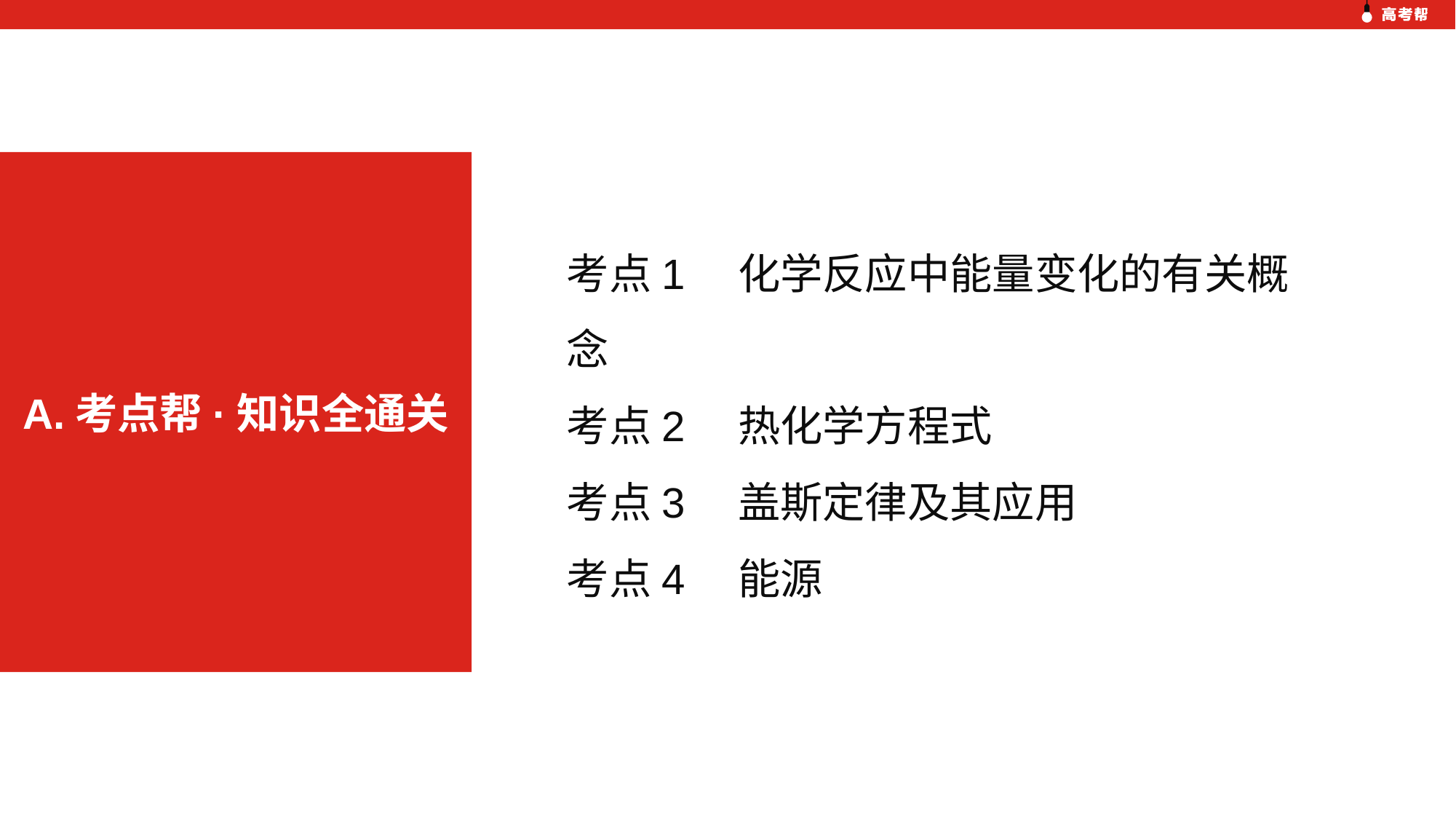

考点1　化学反应中能量变化的有关概念
考点2　热化学方程式
考点3　盖斯定律及其应用
考点4　能源
A.考点帮·知识全通关